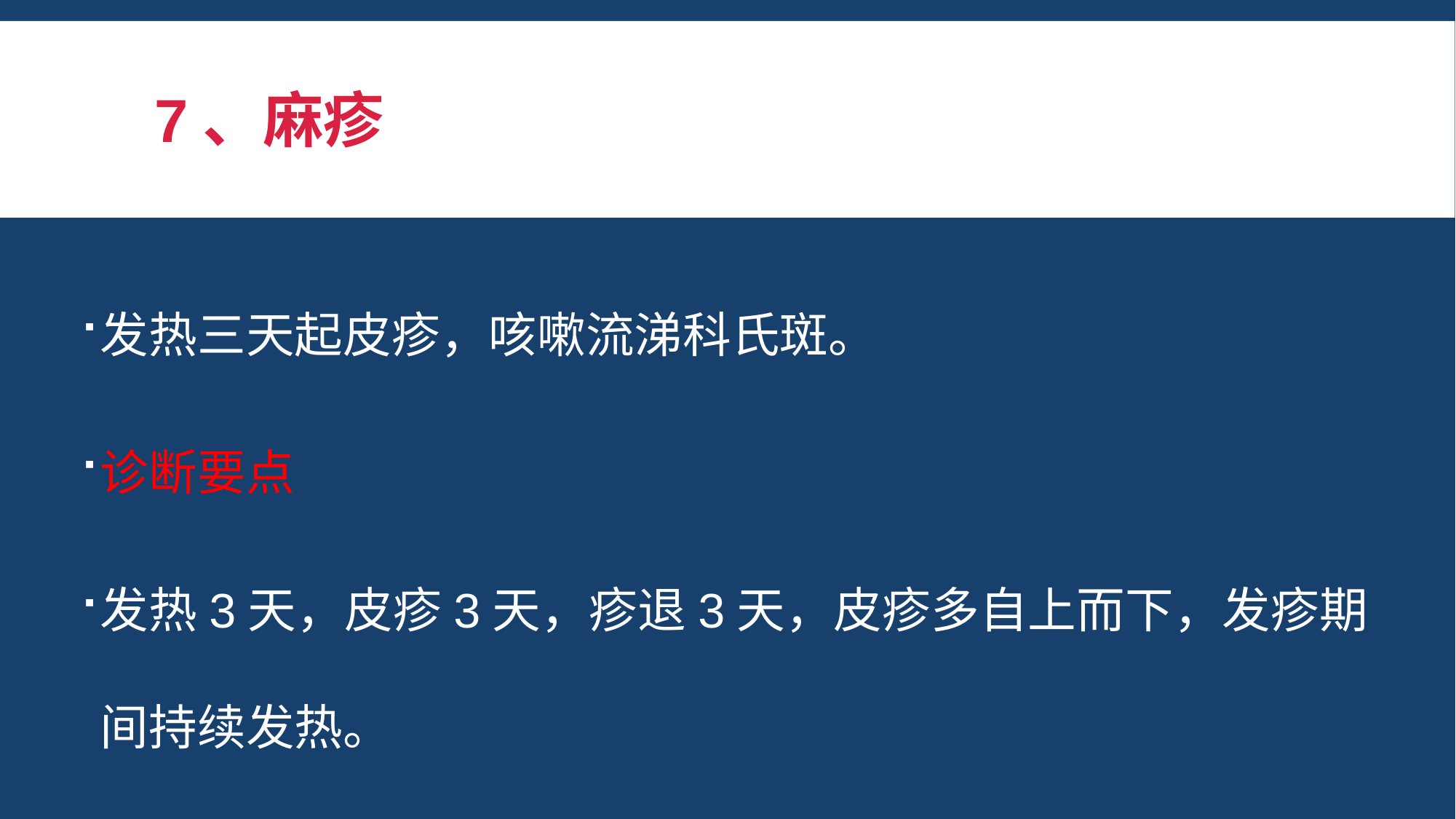

# 7、麻疹
发热三天起皮疹，咳嗽流涕科氏斑。
诊断要点
发热3天，皮疹3天，疹退3天，皮疹多自上而下，发疹期间持续发热。